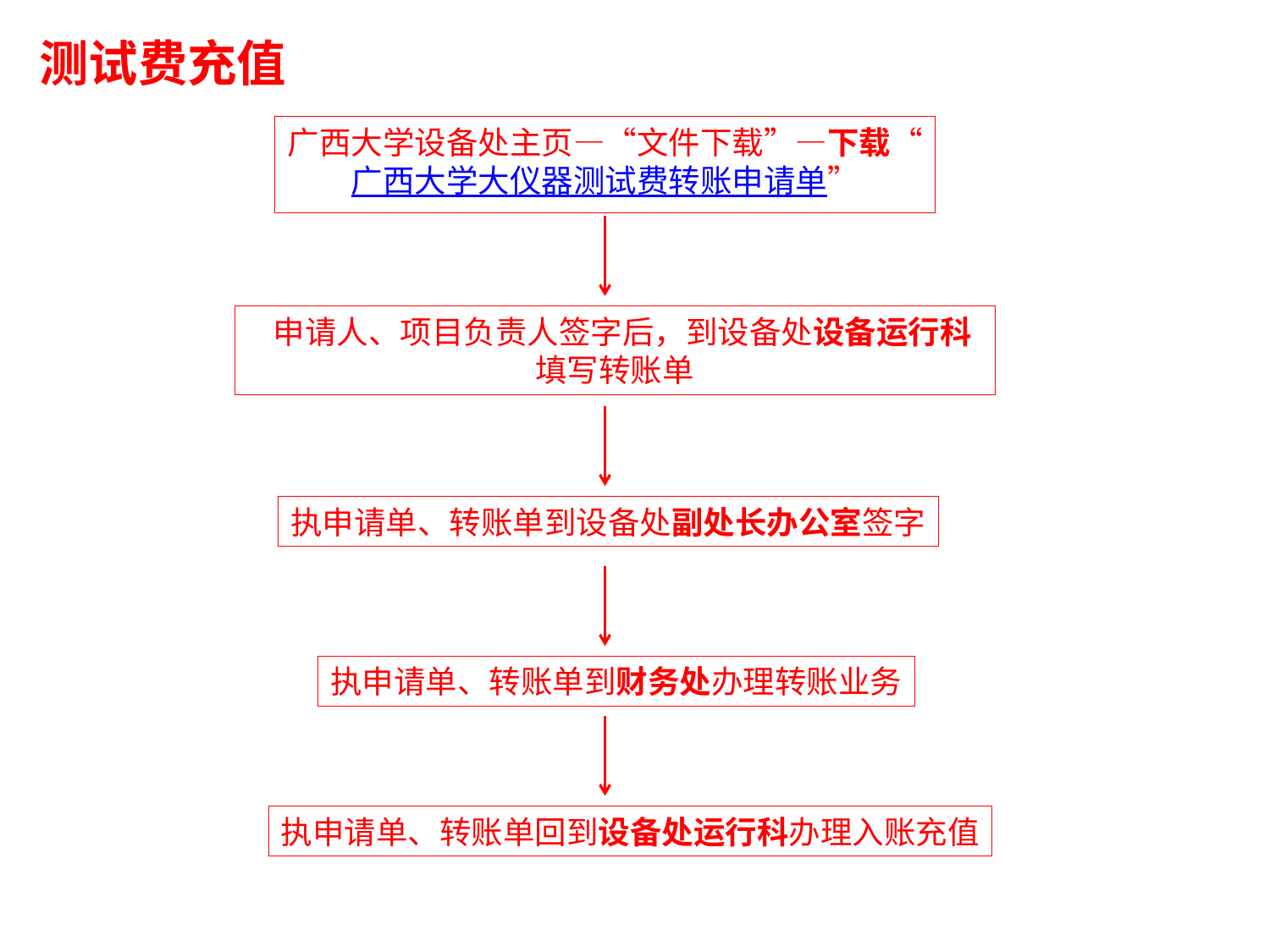

测试费充值
广西大学设备处主页—“文件下载”—下载“广西大学大仪器测试费转账申请单”
 申请人、项目负责人签字后，到设备处设备运行科填写转账单
执申请单、转账单到设备处副处长办公室签字
执申请单、转账单到财务处办理转账业务
执申请单、转账单回到设备处运行科办理入账充值